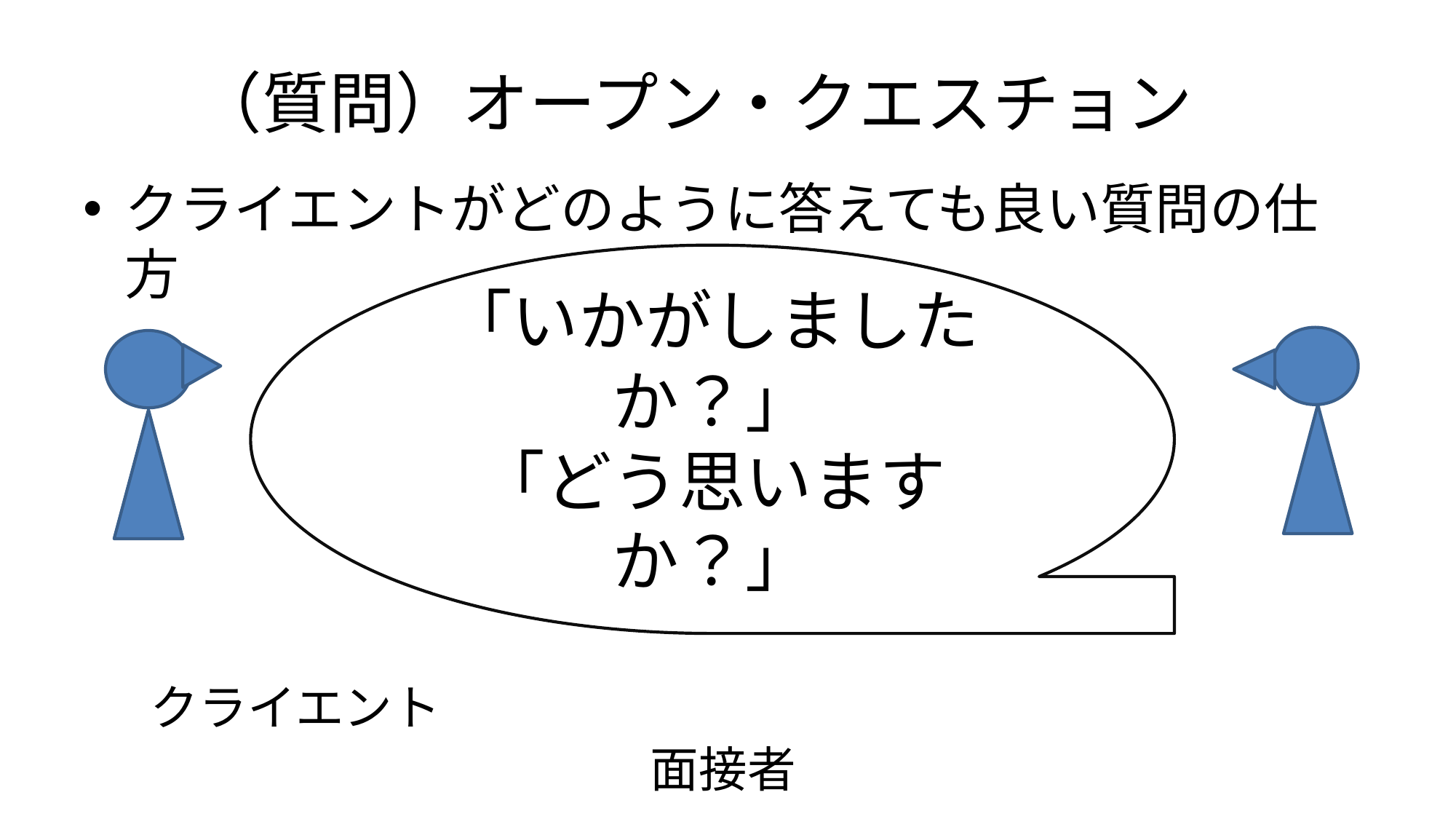

# （質問）オープン・クエスチョン
クライエントがどのように答えても良い質問の仕方

　クライエント　　　　　　　　　　　　　　　　　　　　　　　　　　　　　　   面接者
「いかがしましたか？」
「どう思いますか？」